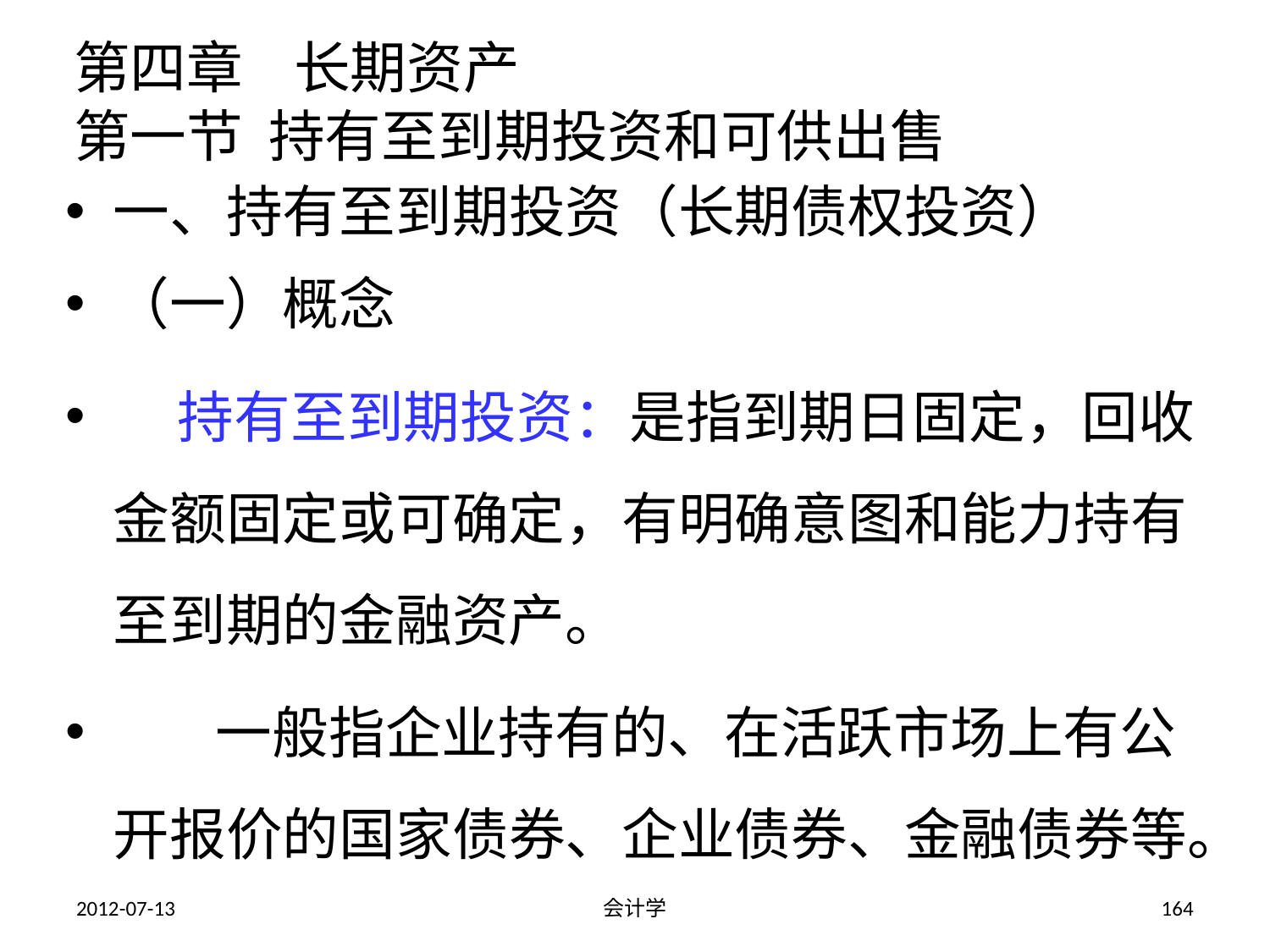

第四章    长期资产
第一节  持有至到期投资和可供出售的金融资产
一、持有至到期投资（长期债权投资）
（一）概念
    持有至到期投资：是指到期日固定，回收金额固定或可确定，有明确意图和能力持有至到期的金融资产。
       一般指企业持有的、在活跃市场上有公开报价的国家债券、企业债券、金融债券等。
2012-07-13
会计学
164